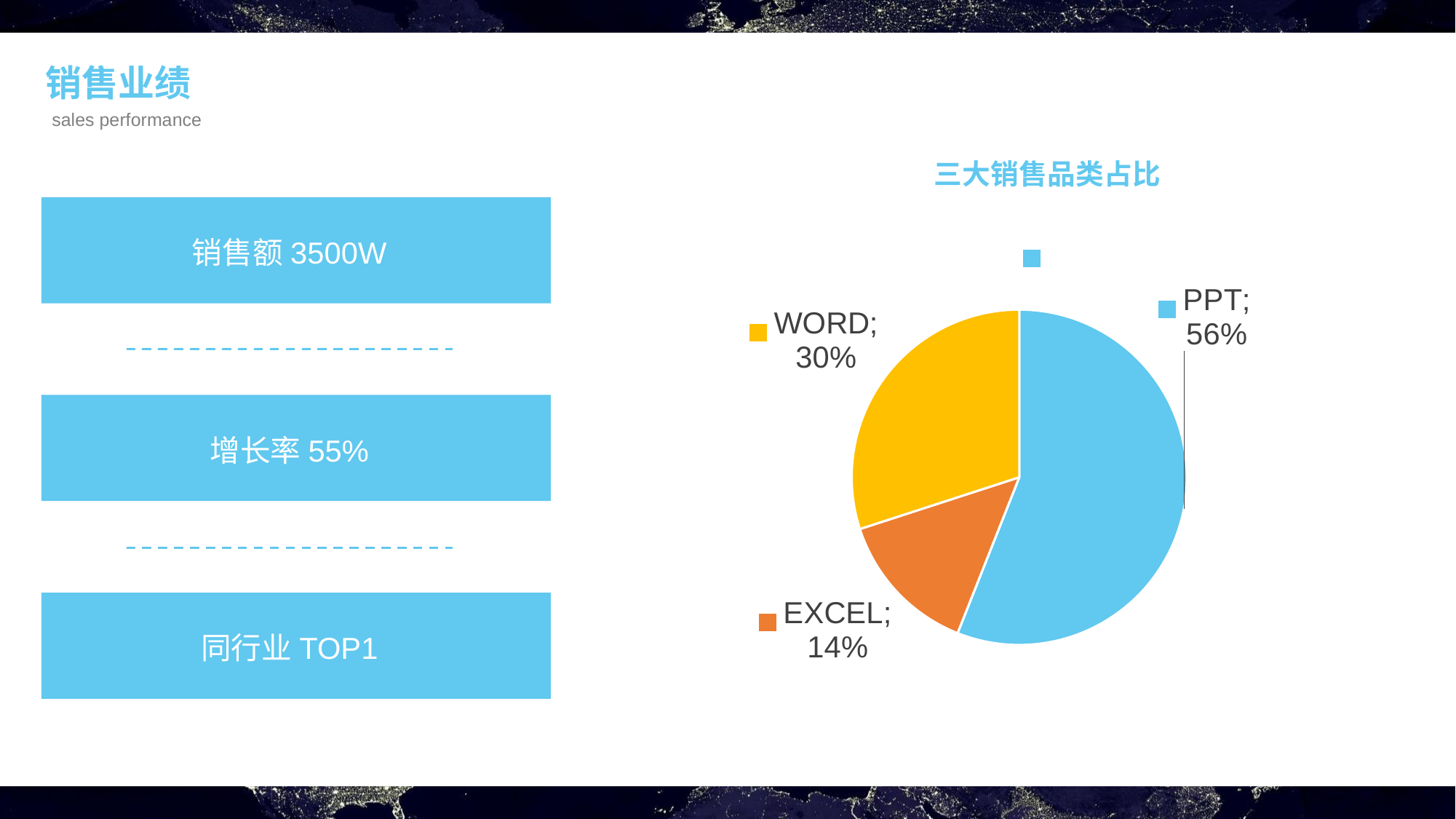

销售业绩
sales performance

### Chart:

| Category | 三大销售品类占比 |
|---|---|
| PPT | 0.56 |
| EXCEL | 0.14 |
| WORD | 0.3 |
销售额3500W

增长率55%

同行业TOP1